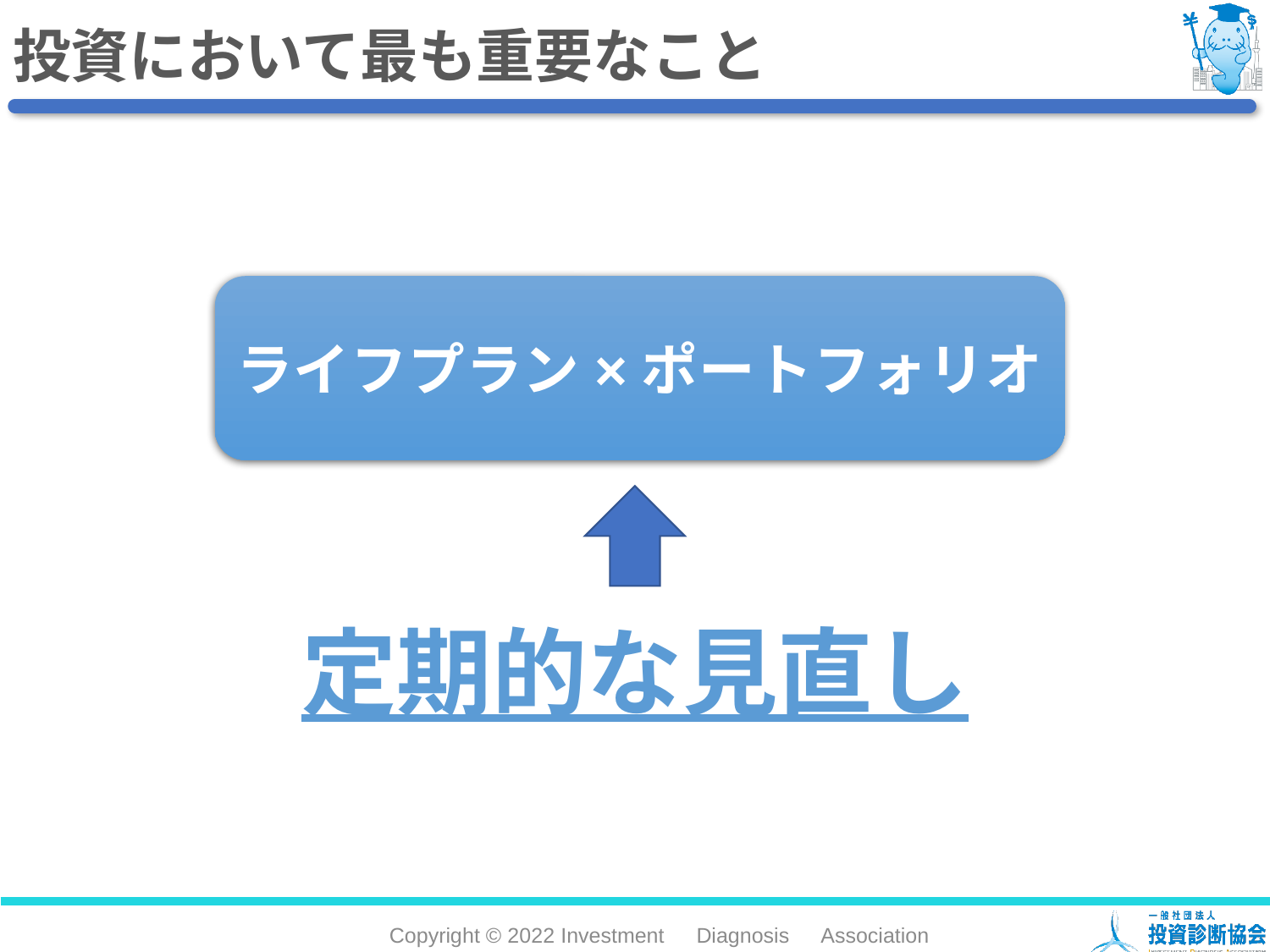

投資において最も重要なこと
ライフプラン×ポートフォリオ

定期的な見直し